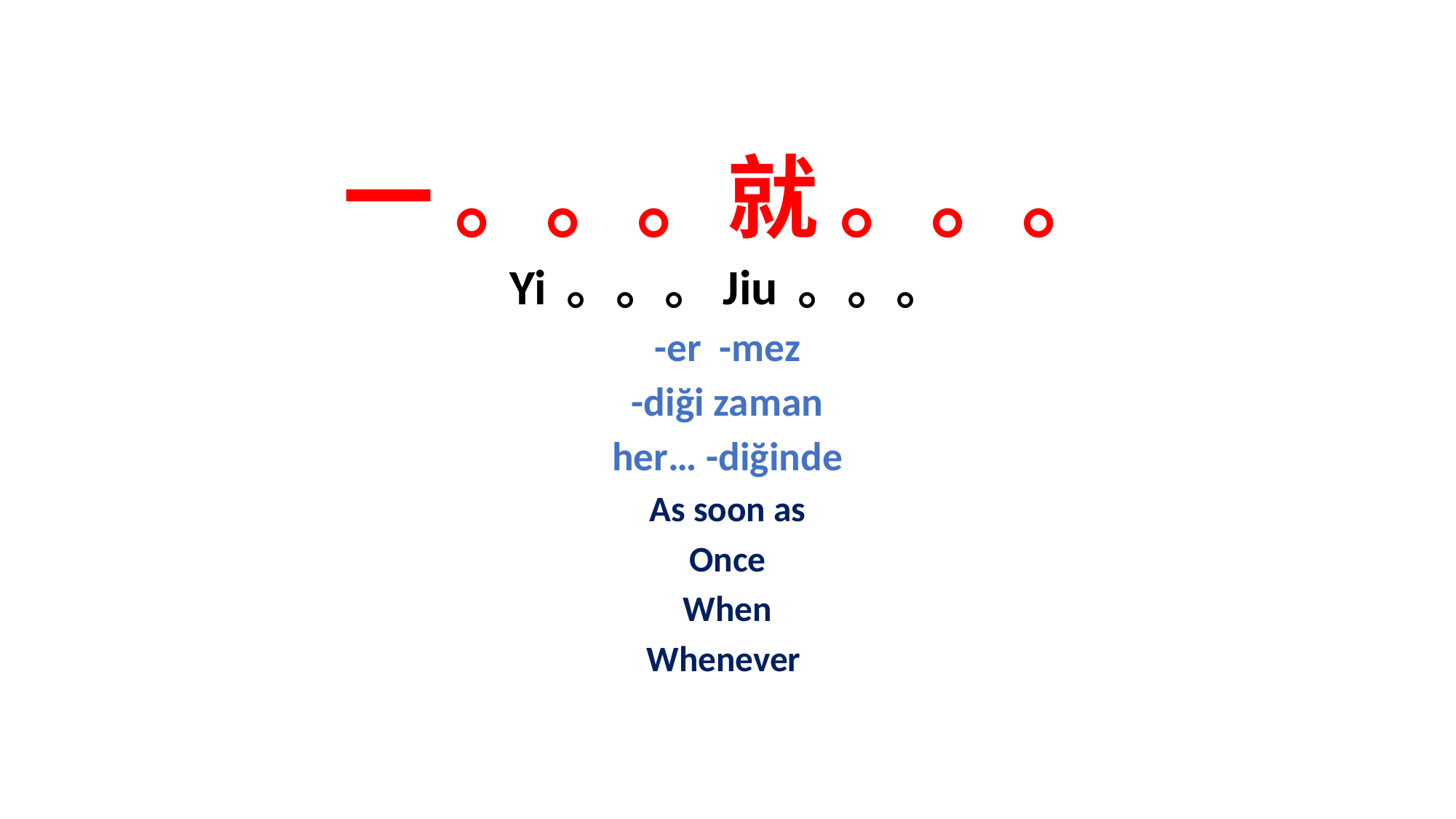

# 一 。。。就 。。。
Yi 。。。Jiu 。。。
-er  -mez
-diği zaman
her… -diğinde
As soon as
Once
When
Whenever